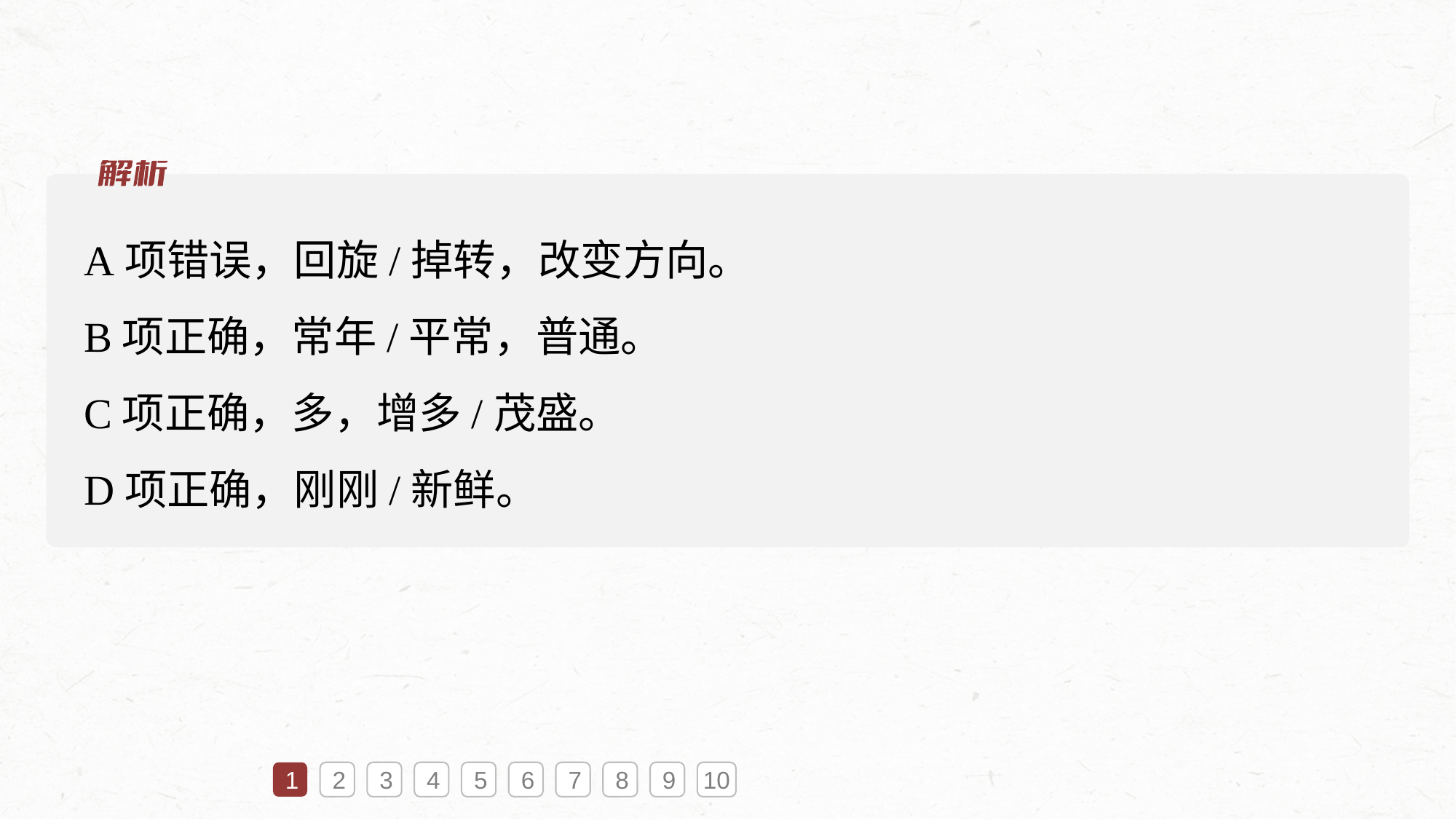

A项错误，回旋/掉转，改变方向。
B项正确，常年/平常，普通。
C项正确，多，增多/茂盛。
D项正确，刚刚/新鲜。
1
2
3
4
5
6
7
8
9
10